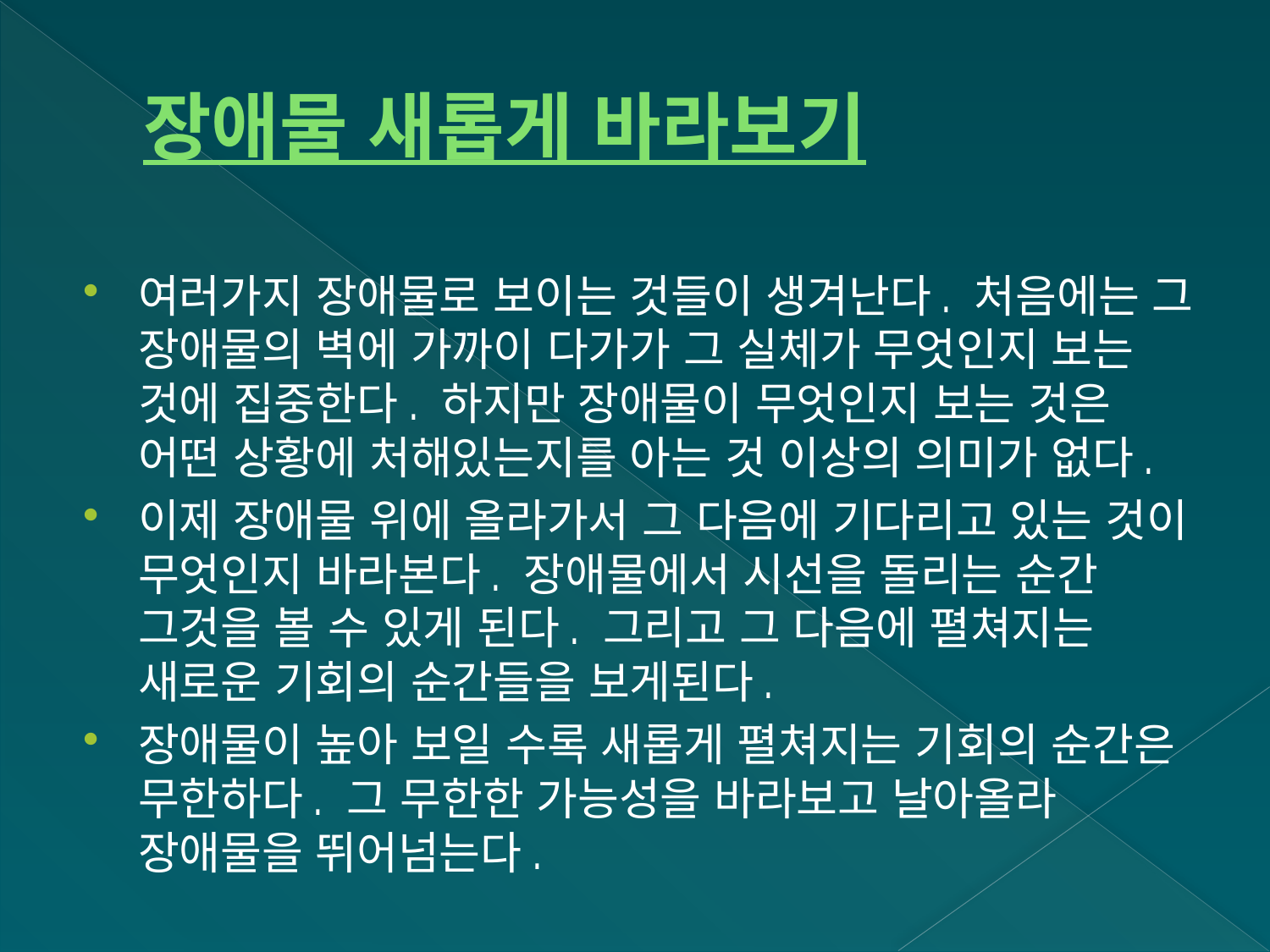

# 장애물 새롭게 바라보기
여러가지 장애물로 보이는 것들이 생겨난다. 처음에는 그 장애물의 벽에 가까이 다가가 그 실체가 무엇인지 보는 것에 집중한다. 하지만 장애물이 무엇인지 보는 것은 어떤 상황에 처해있는지를 아는 것 이상의 의미가 없다.
이제 장애물 위에 올라가서 그 다음에 기다리고 있는 것이 무엇인지 바라본다. 장애물에서 시선을 돌리는 순간 그것을 볼 수 있게 된다. 그리고 그 다음에 펼쳐지는 새로운 기회의 순간들을 보게된다.
장애물이 높아 보일 수록 새롭게 펼쳐지는 기회의 순간은 무한하다. 그 무한한 가능성을 바라보고 날아올라 장애물을 뛰어넘는다.